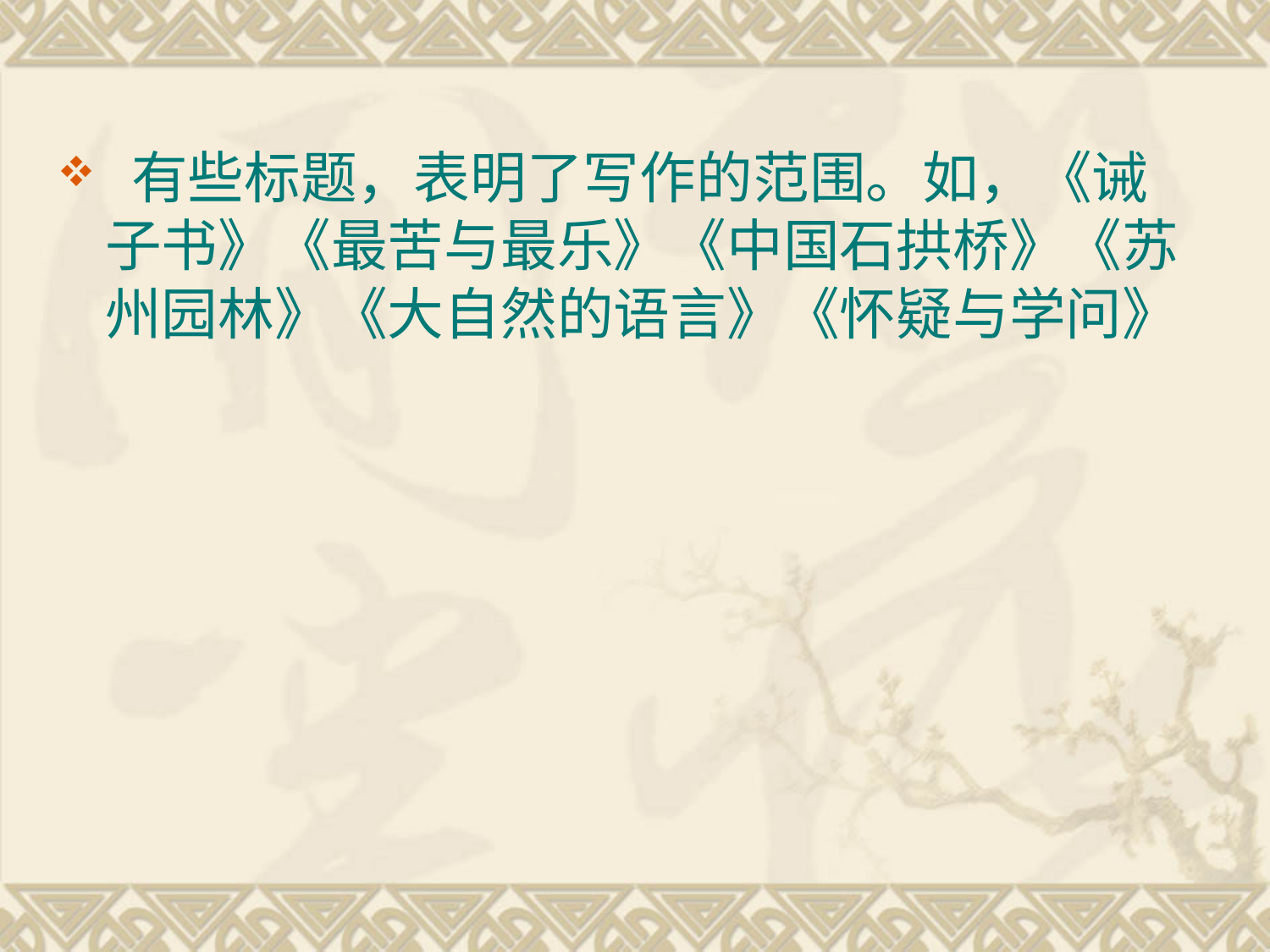

有些标题，表明了写作的范围。如，《诫子书》《最苦与最乐》《中国石拱桥》《苏州园林》《大自然的语言》《怀疑与学问》